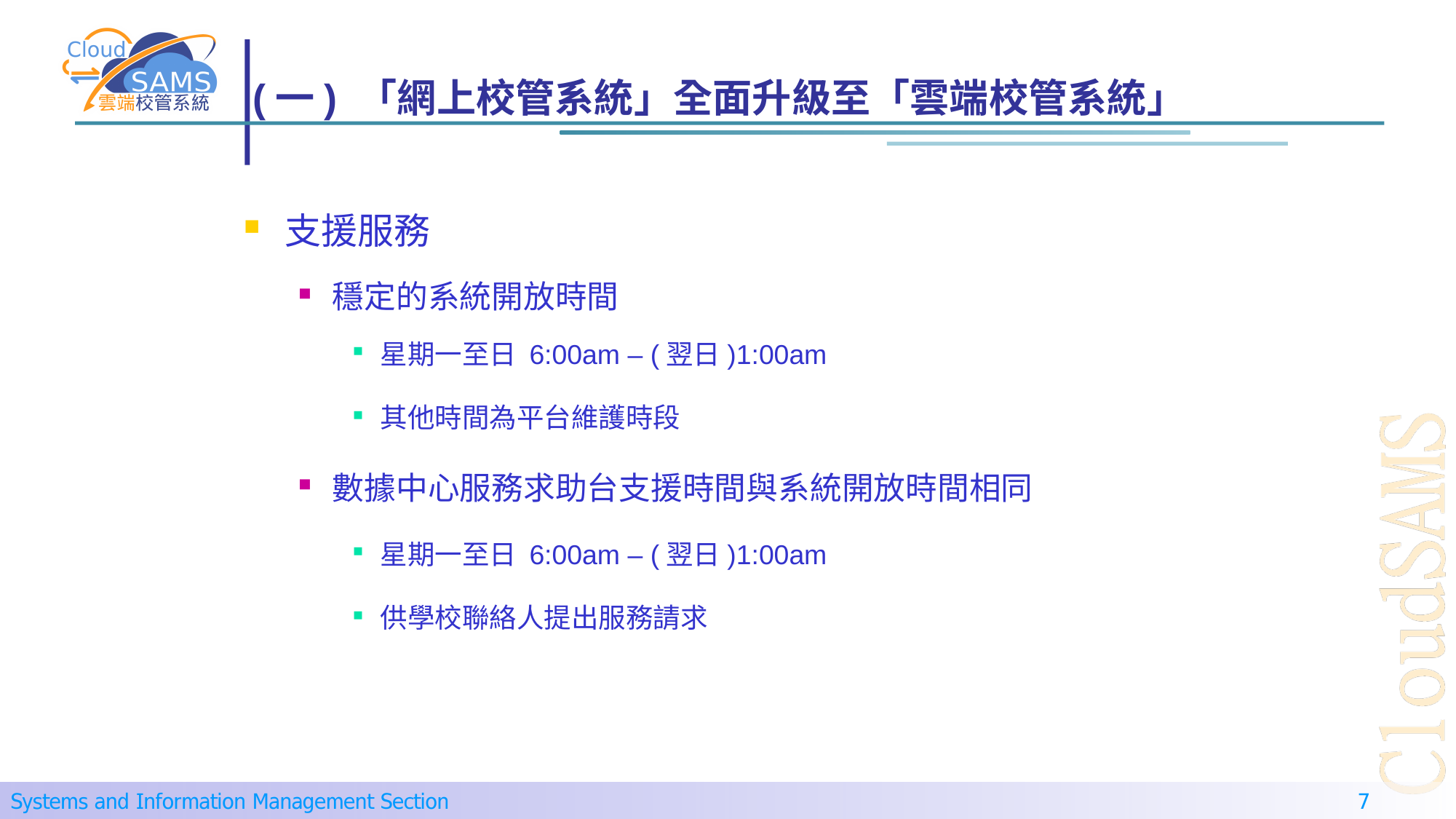

# (一) 「網上校管系統」全面升級至「雲端校管系統」
支援服務
穩定的系統開放時間
星期一至日 6:00am – (翌日)1:00am
其他時間為平台維護時段
數據中心服務求助台支援時間與系統開放時間相同
星期一至日 6:00am – (翌日)1:00am
供學校聯絡人提出服務請求